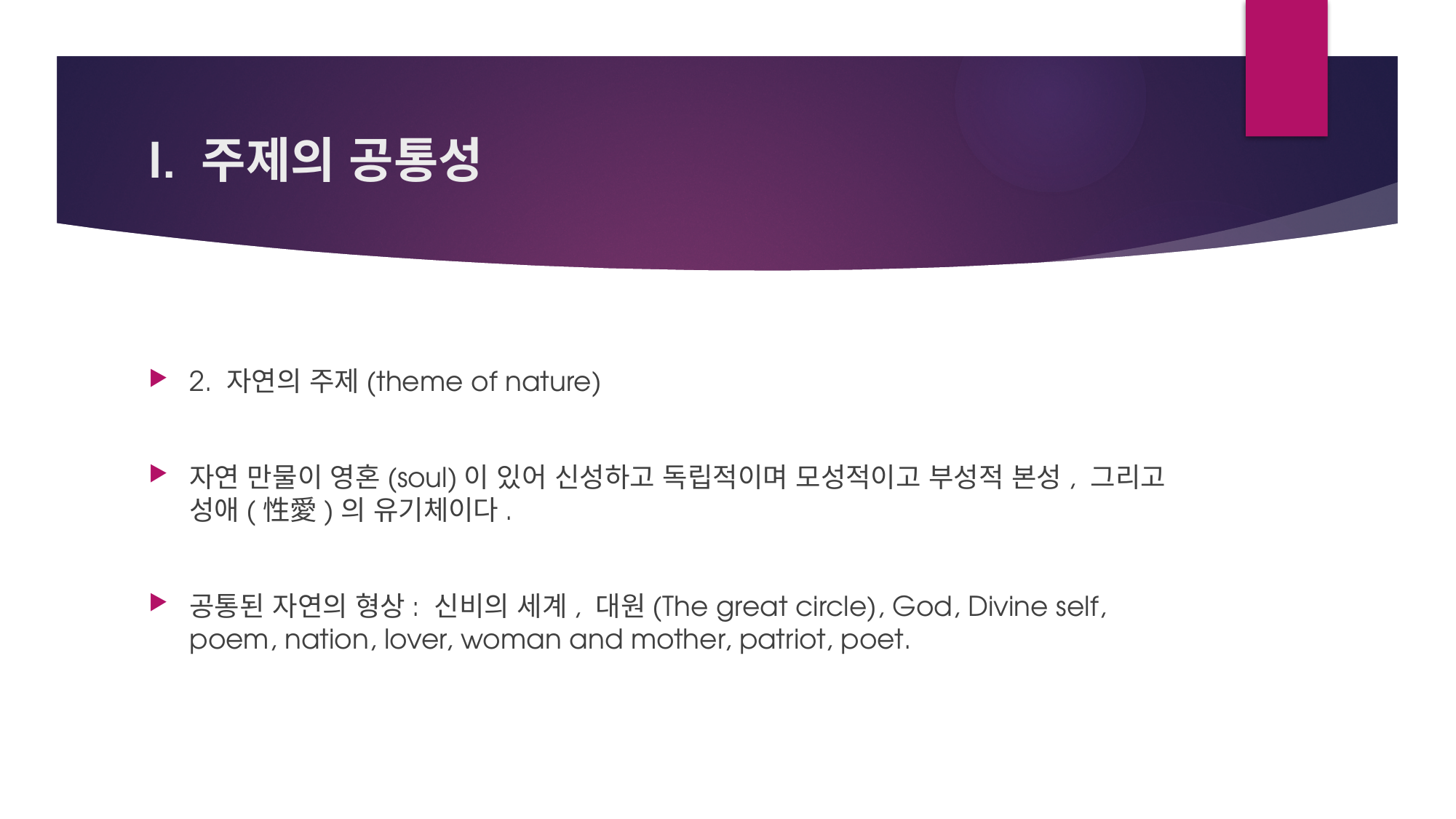

# I. 주제의 공통성

2. 자연의 주제(theme of nature)

자연 만물이 영혼(soul)이 있어 신성하고 독립적이며 모성적이고 부성적 본성, 그리고 성애(性愛)의 유기체이다.

공통된 자연의 형상: 신비의 세계, 대원(The great circle), God, Divine self, poem, nation, lover, woman and mother, patriot, poet.